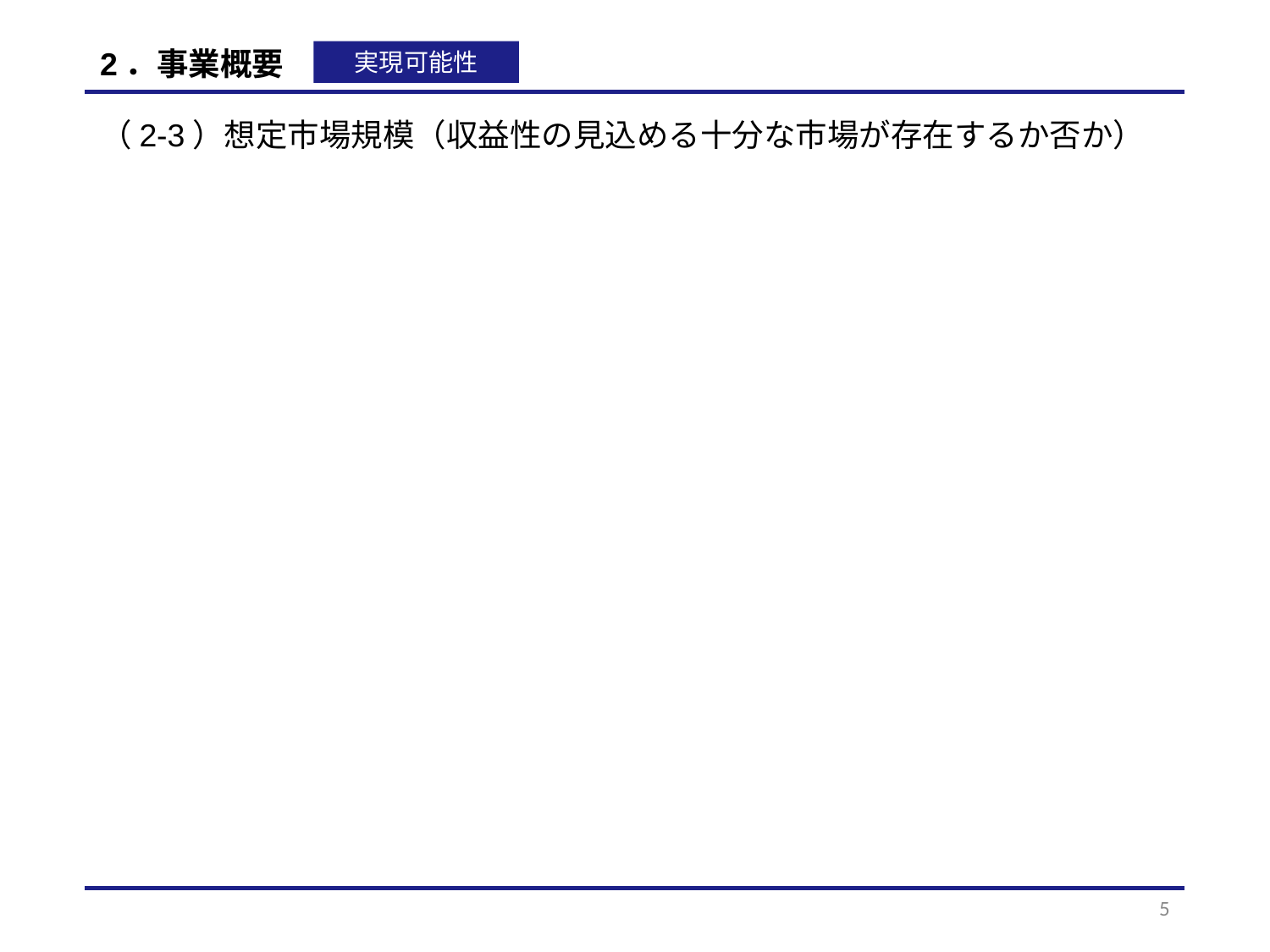

# 2．事業概要
実現可能性
（2-3）想定市場規模（収益性の見込める十分な市場が存在するか否か）

5